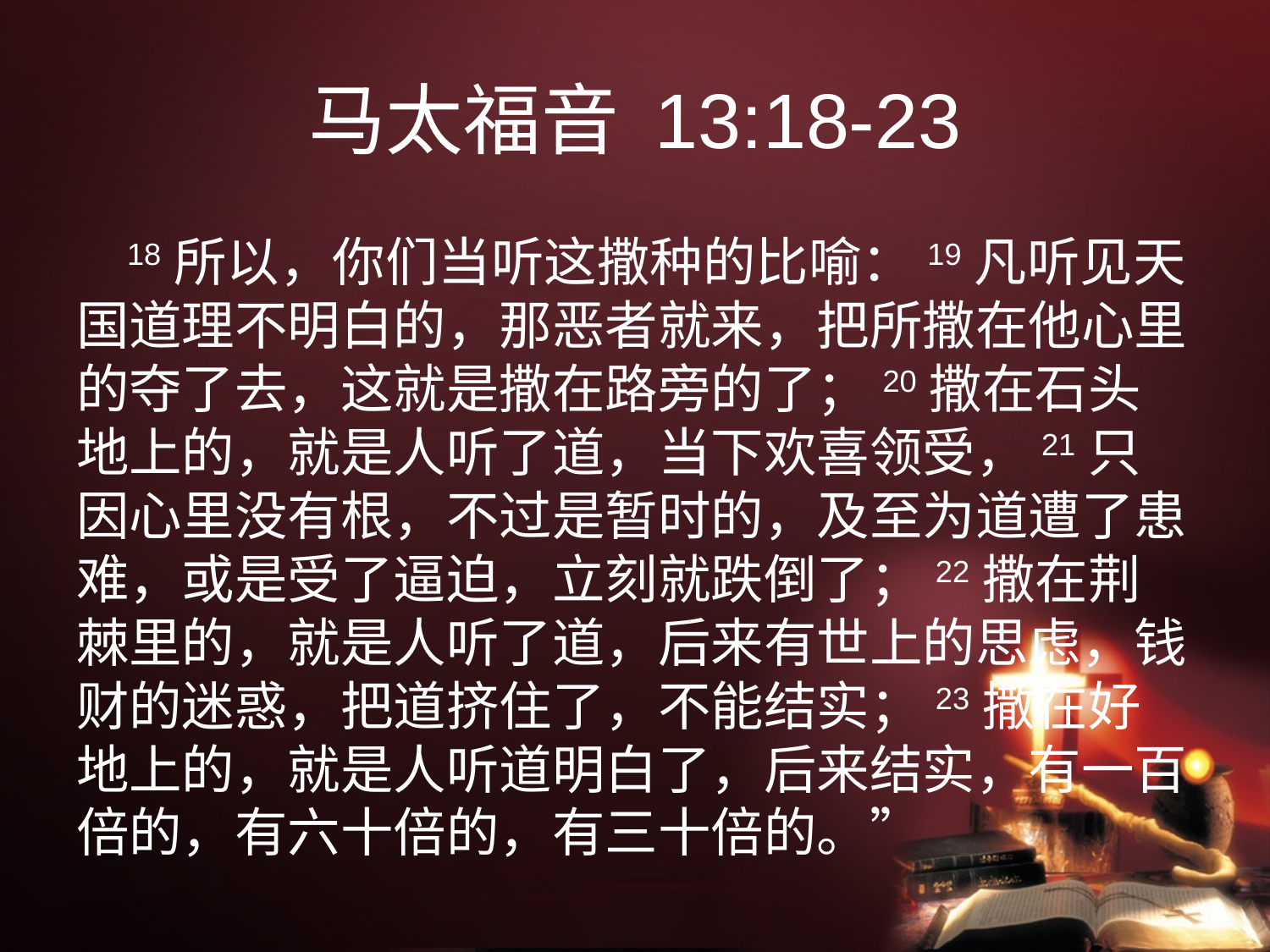

# 马太福音 13:18-23
      18所以，你们当听这撒种的比喻：19凡听见天国道理不明白的，那恶者就来，把所撒在他心里的夺了去，这就是撒在路旁的了；20撒在石头地上的，就是人听了道，当下欢喜领受，21只因心里没有根，不过是暂时的，及至为道遭了患难，或是受了逼迫，立刻就跌倒了；22撒在荆棘里的，就是人听了道，后来有世上的思虑，钱财的迷惑，把道挤住了，不能结实；23撒在好地上的，就是人听道明白了，后来结实，有一百倍的，有六十倍的，有三十倍的。”